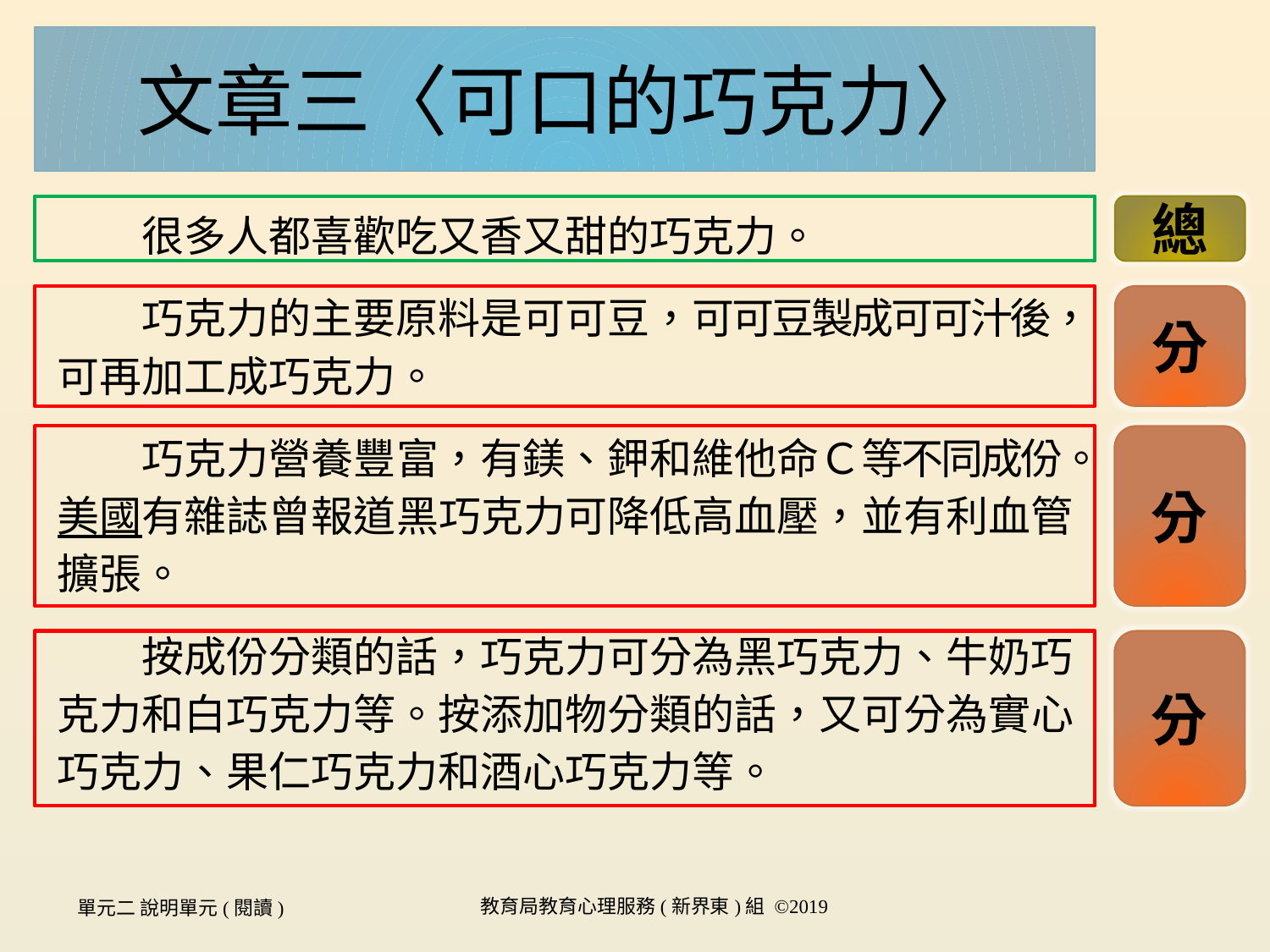

# 文章三〈可口的巧克力〉

　　很多人都喜歡吃又香又甜的巧克力。
　　巧克力的主要原料是可可豆，可可豆製成可可汁後，可再加工成巧克力。
　　巧克力營養豐富，有鎂、鉀和維他命Ｃ等不同成份。美國有雜誌曾報道黑巧克力可降低高血壓，並有利血管擴張。
　　按成份分類的話，巧克力可分為黑巧克力、牛奶巧克力和白巧克力等。按添加物分類的話，又可分為實心巧克力、果仁巧克力和酒心巧克力等。

總

分

分

分
單元二 說明單元(閱讀)
教育局教育心理服務(新界東)組 ©2019
22